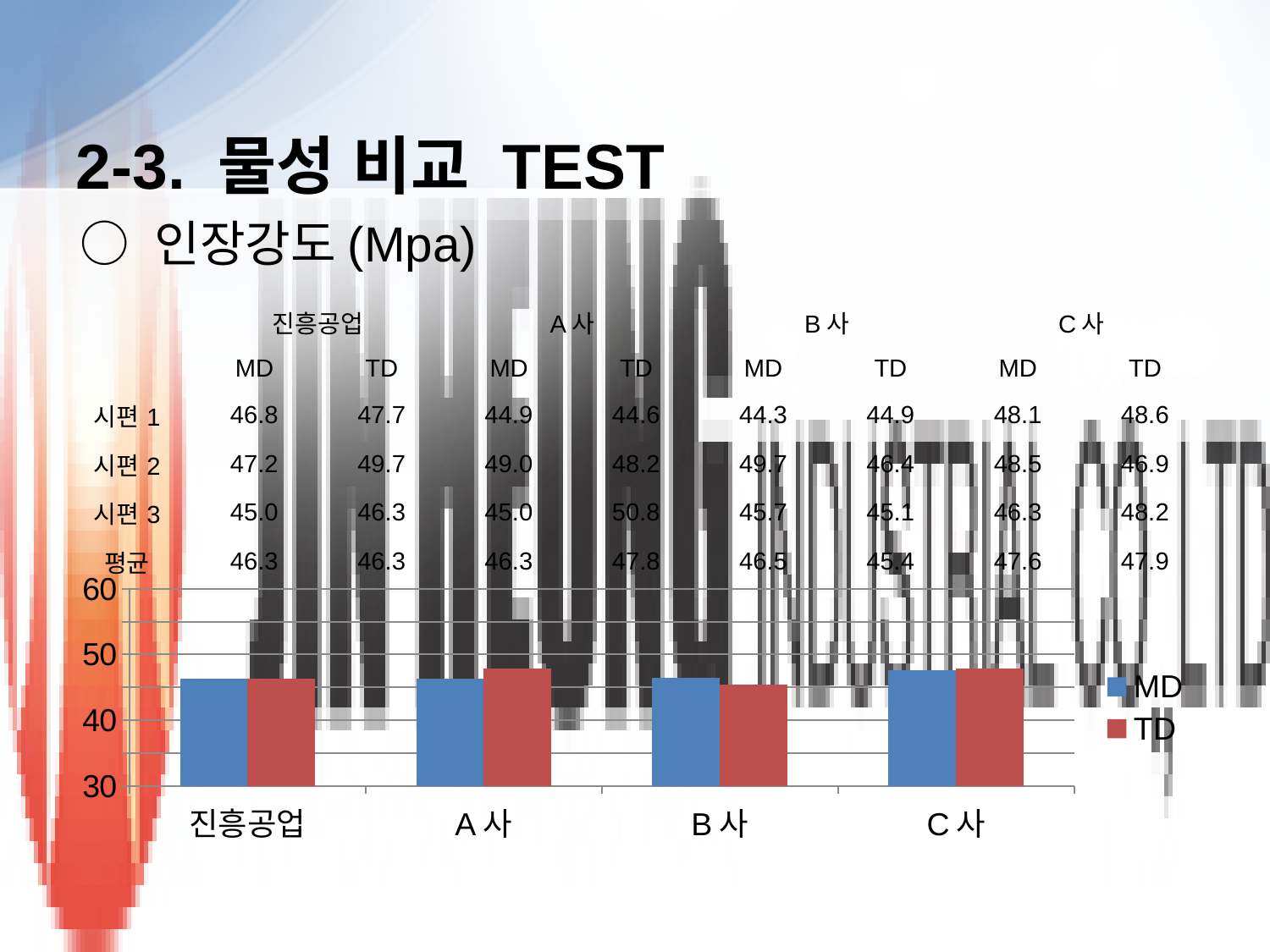

# 2-3. 물성 비교 TEST
○ 인장강도(Mpa)
|  | 진흥공업 |  | A사 |  | B사 |  | C사 |  |
| --- | --- | --- | --- | --- | --- | --- | --- | --- |
|  | MD | TD | MD | TD | MD | TD | MD | TD |
| 시편1 | 46.8 | 47.7 | 44.9 | 44.6 | 44.3 | 44.9 | 48.1 | 48.6 |
| 시편2 | 47.2 | 49.7 | 49.0 | 48.2 | 49.7 | 46.4 | 48.5 | 46.9 |
| 시편3 | 45.0 | 46.3 | 45.0 | 50.8 | 45.7 | 45.1 | 46.3 | 48.2 |
| 평균 | 46.3 | 46.3 | 46.3 | 47.8 | 46.5 | 45.4 | 47.6 | 47.9 |

### Chart

| Category | MD | TD |
|---|---|---|
| 진흥공업 | 46.3 | 46.3 |
| A사 | 46.3 | 47.8 |
| B사 | 46.5 | 45.4 |
| C사 | 47.6 | 47.9 |